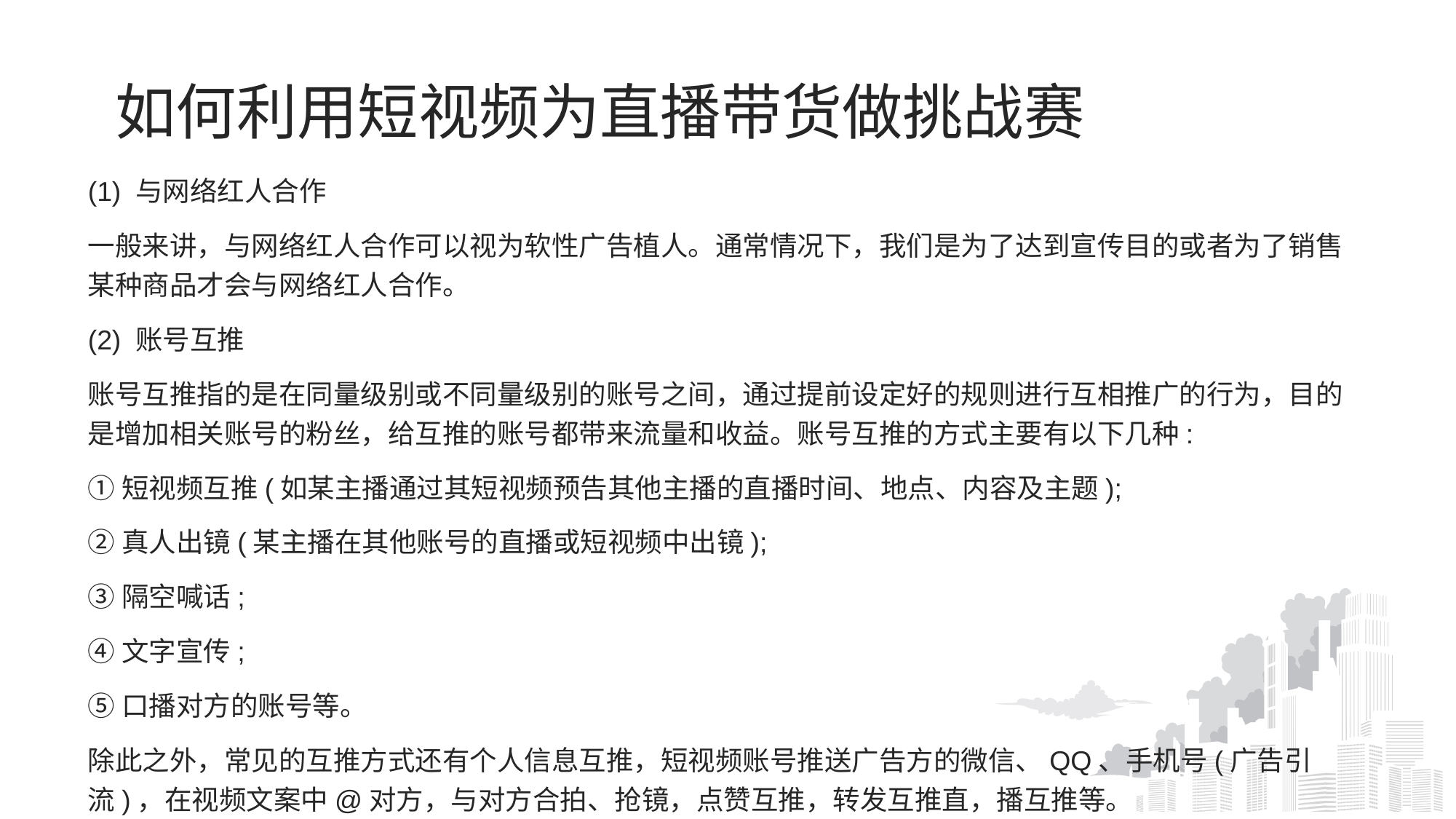

# 如何利用短视频为直播带货做挑战赛
(1) 与网络红人合作
一般来讲，与网络红人合作可以视为软性广告植人。通常情况下，我们是为了达到宣传目的或者为了销售某种商品才会与网络红人合作。
(2) 账号互推
账号互推指的是在同量级别或不同量级别的账号之间，通过提前设定好的规则进行互相推广的行为，目的是增加相关账号的粉丝，给互推的账号都带来流量和收益。账号互推的方式主要有以下几种:
①短视频互推(如某主播通过其短视频预告其他主播的直播时间、地点、内容及主题);
②真人出镜(某主播在其他账号的直播或短视频中出镜);
③隔空喊话;
④文字宣传;
⑤口播对方的账号等。
除此之外，常见的互推方式还有个人信息互推，短视频账号推送广告方的微信、QQ、手机号(广告引流)，在视频文案中@对方，与对方合拍、抢镜，点赞互推，转发互推直，播互推等。